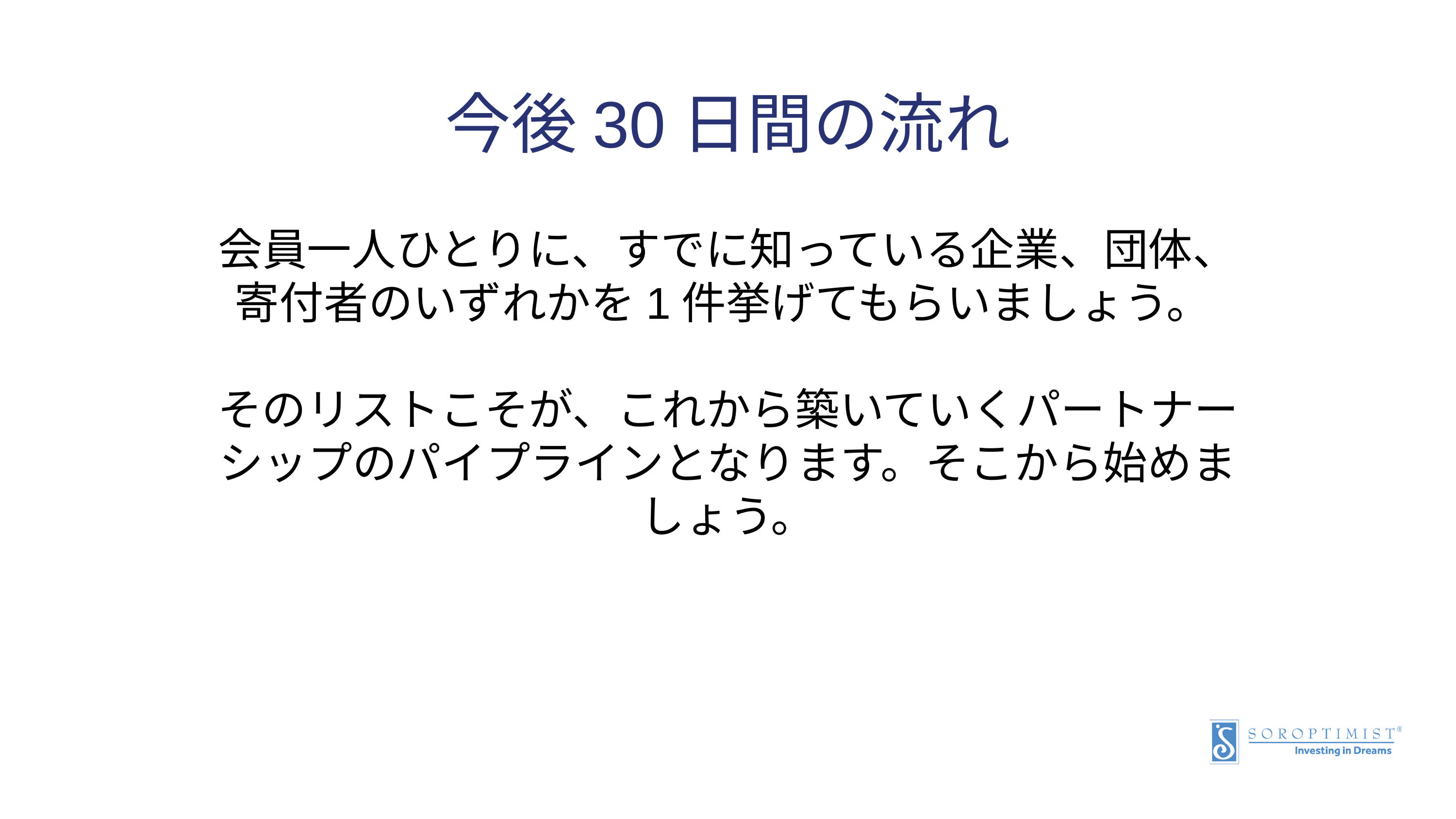

今後30日間の流れ
会員一人ひとりに、すでに知っている企業、団体、寄付者のいずれかを1件挙げてもらいましょう。

そのリストこそが、これから築いていくパートナーシップのパイプラインとなります。そこから始めましょう。